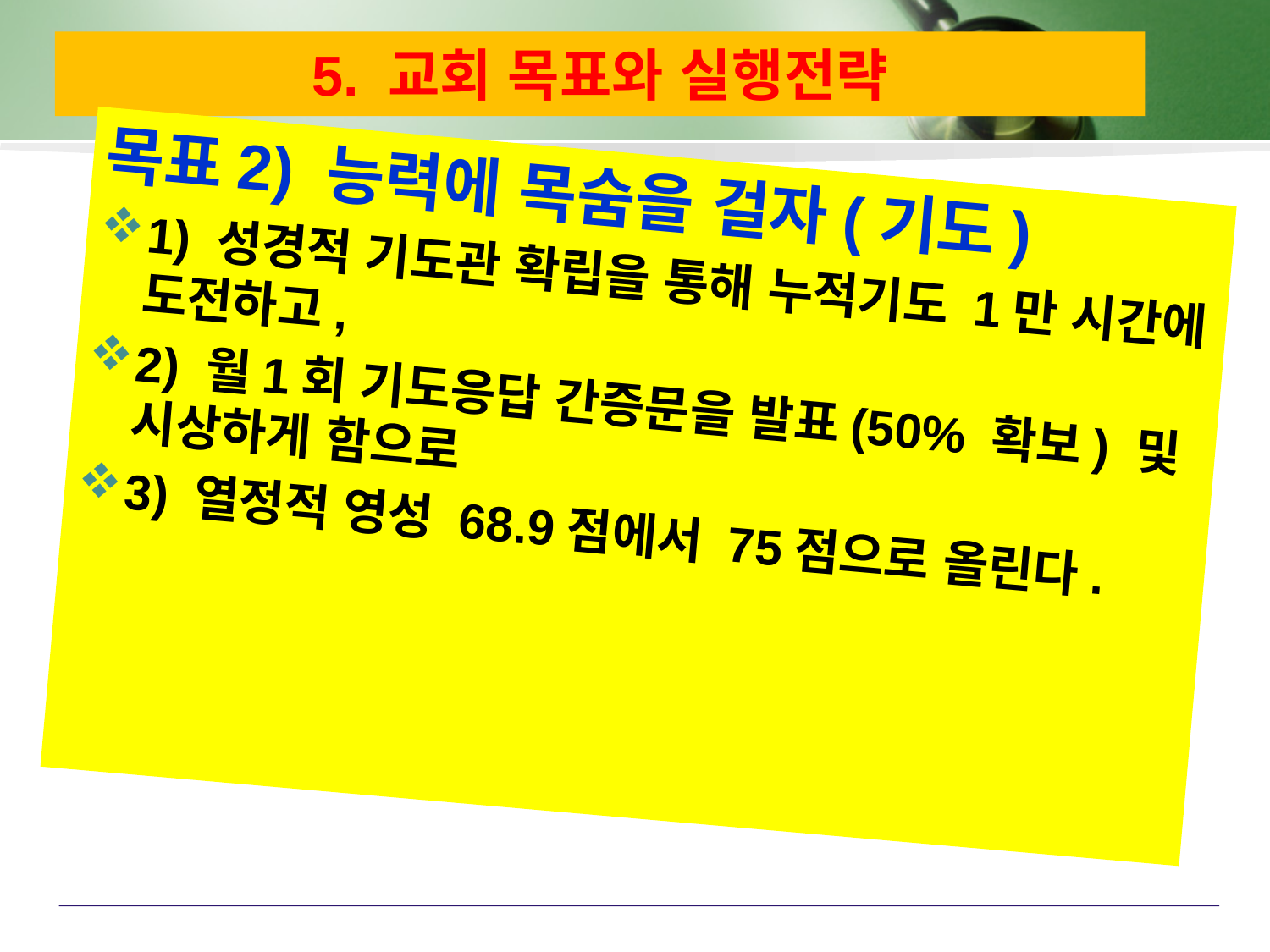

# 5. 교회 목표와 실행전략
목표2) 능력에 목숨을 걸자(기도)
1) 성경적 기도관 확립을 통해 누적기도 1만 시간에 도전하고,
2) 월1회 기도응답 간증문을 발표(50% 확보) 및 시상하게 함으로
3) 열정적 영성 68.9점에서 75점으로 올린다.